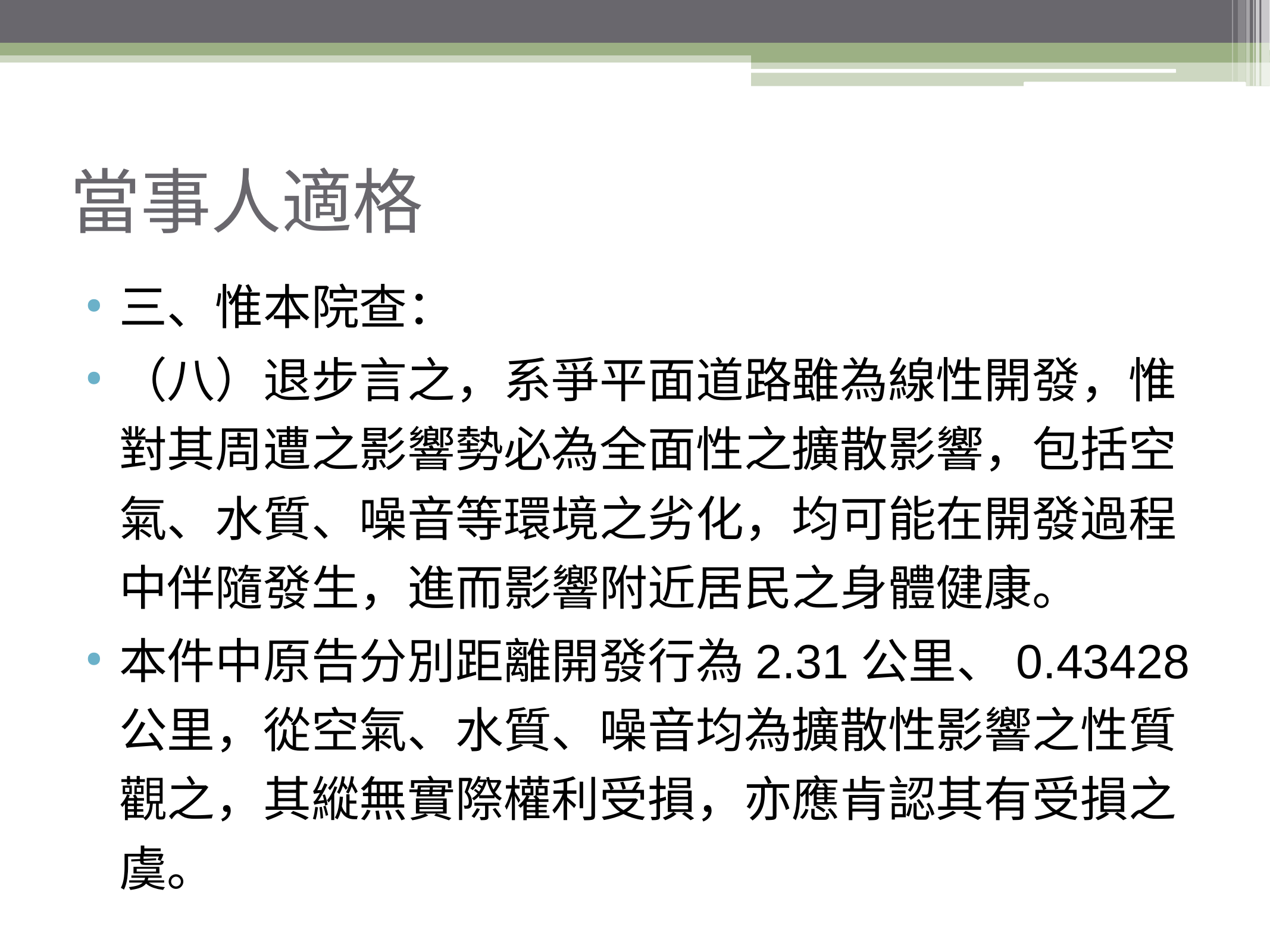

# 當事人適格
三、惟本院查：
（八）退步言之，系爭平面道路雖為線性開發，惟對其周遭之影響勢必為全面性之擴散影響，包括空氣、水質、噪音等環境之劣化，均可能在開發過程中伴隨發生，進而影響附近居民之身體健康。
本件中原告分別距離開發行為2.31公里、0.43428公里，從空氣、水質、噪音均為擴散性影響之性質觀之，其縱無實際權利受損，亦應肯認其有受損之虞。